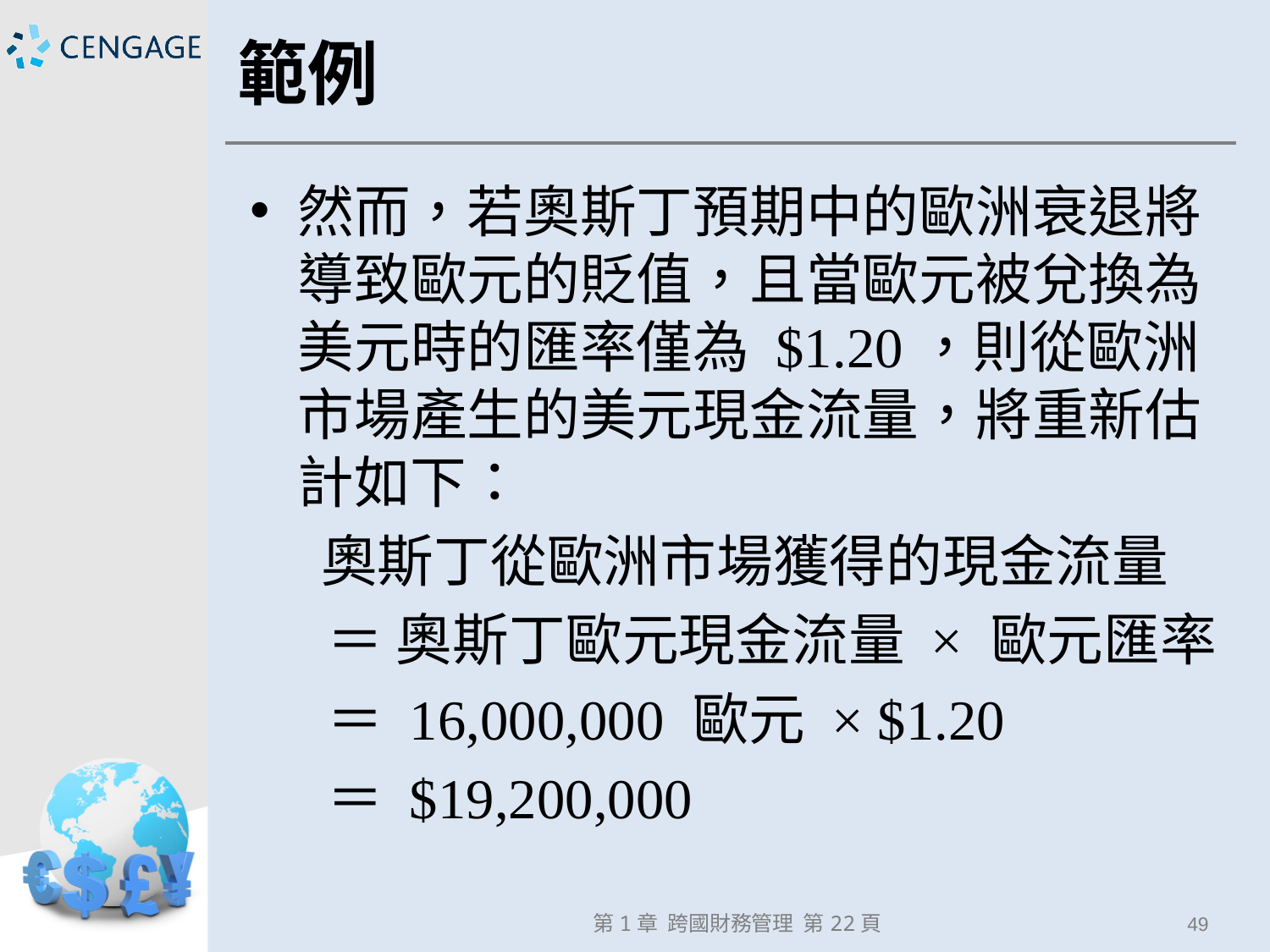

# 範例
然而，若奧斯丁預期中的歐洲衰退將導致歐元的貶值，且當歐元被兌換為美元時的匯率僅為 $1.20，則從歐洲市場產生的美元現金流量，將重新估計如下：
        奧斯丁從歐洲市場獲得的現金流量
     ＝ 奧斯丁歐元現金流量 × 歐元匯率
     ＝ 16,000,000 歐元 × $1.20
     ＝ $19,200,000
第1章  跨國財務管理  第22頁
49